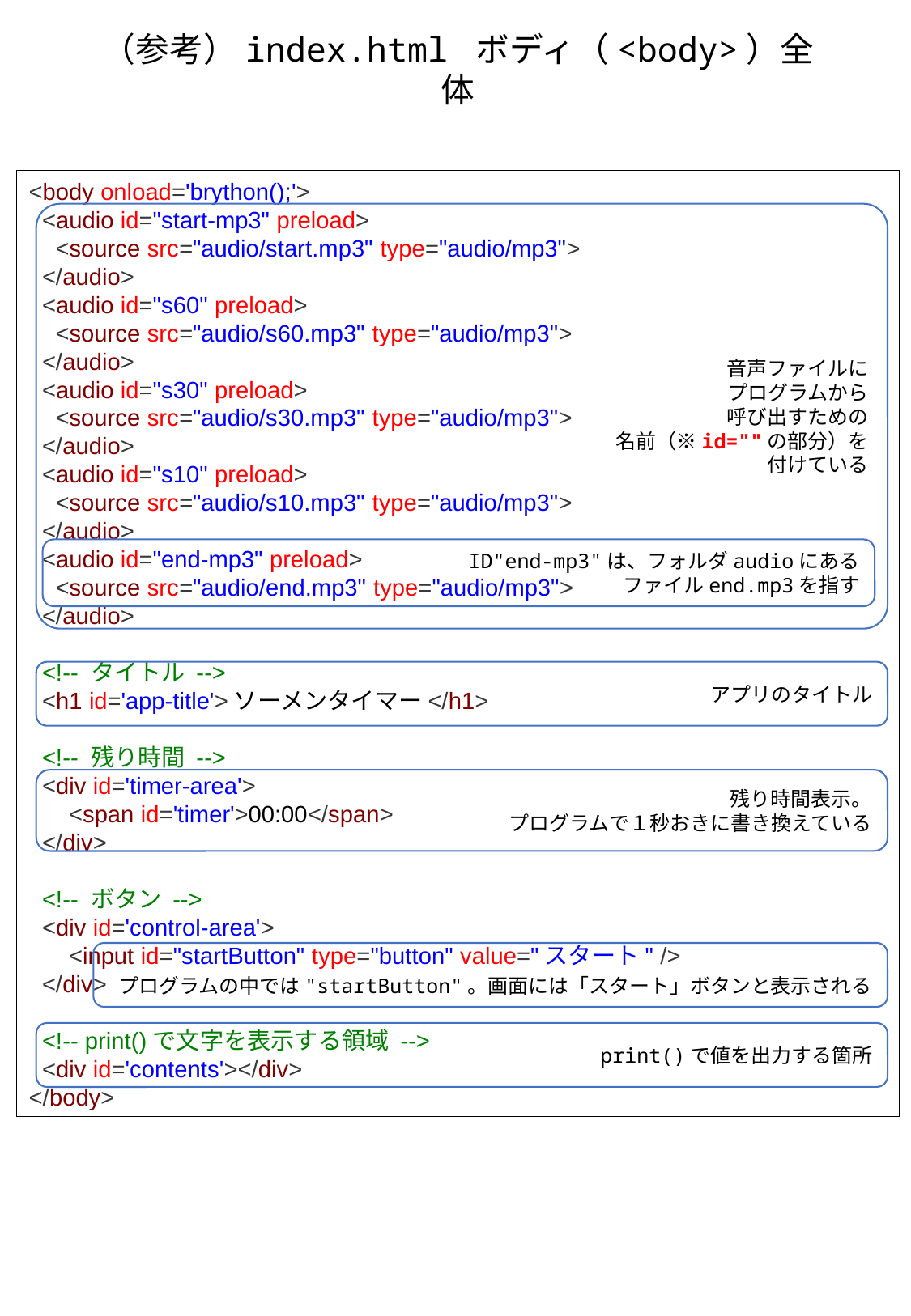

（参考）index.html ボディ（<body>）全体
<body onload='brython();'>
  <audio id="start-mp3" preload>
    <source src="audio/start.mp3" type="audio/mp3">
  </audio>
  <audio id="s60" preload>
    <source src="audio/s60.mp3" type="audio/mp3">
  </audio>
  <audio id="s30" preload>
    <source src="audio/s30.mp3" type="audio/mp3">
  </audio>
  <audio id="s10" preload>
    <source src="audio/s10.mp3" type="audio/mp3">
  </audio>
  <audio id="end-mp3" preload>
    <source src="audio/end.mp3" type="audio/mp3">
  </audio>

  <!-- タイトル -->
  <h1 id='app-title'>ソーメンタイマー</h1>
  <!-- 残り時間 -->
  <div id='timer-area'>
      <span id='timer'>00:00</span>
  </div>
  <!-- ボタン -->
  <div id='control-area'>
      <input id="startButton" type="button" value="スタート" />
  </div>

  <!-- print()で文字を表示する領域 -->
  <div id='contents'></div>
</body>
音声ファイルに
プログラムから
呼び出すための
名前（※id=""の部分）を
付けている
ID"end-mp3"は、フォルダaudioにある
ファイルend.mp3を指す
アプリのタイトル
残り時間表示。
プログラムで１秒おきに書き換えている
プログラムの中では"startButton"。画面には「スタート」ボタンと表示される
print()で値を出力する箇所